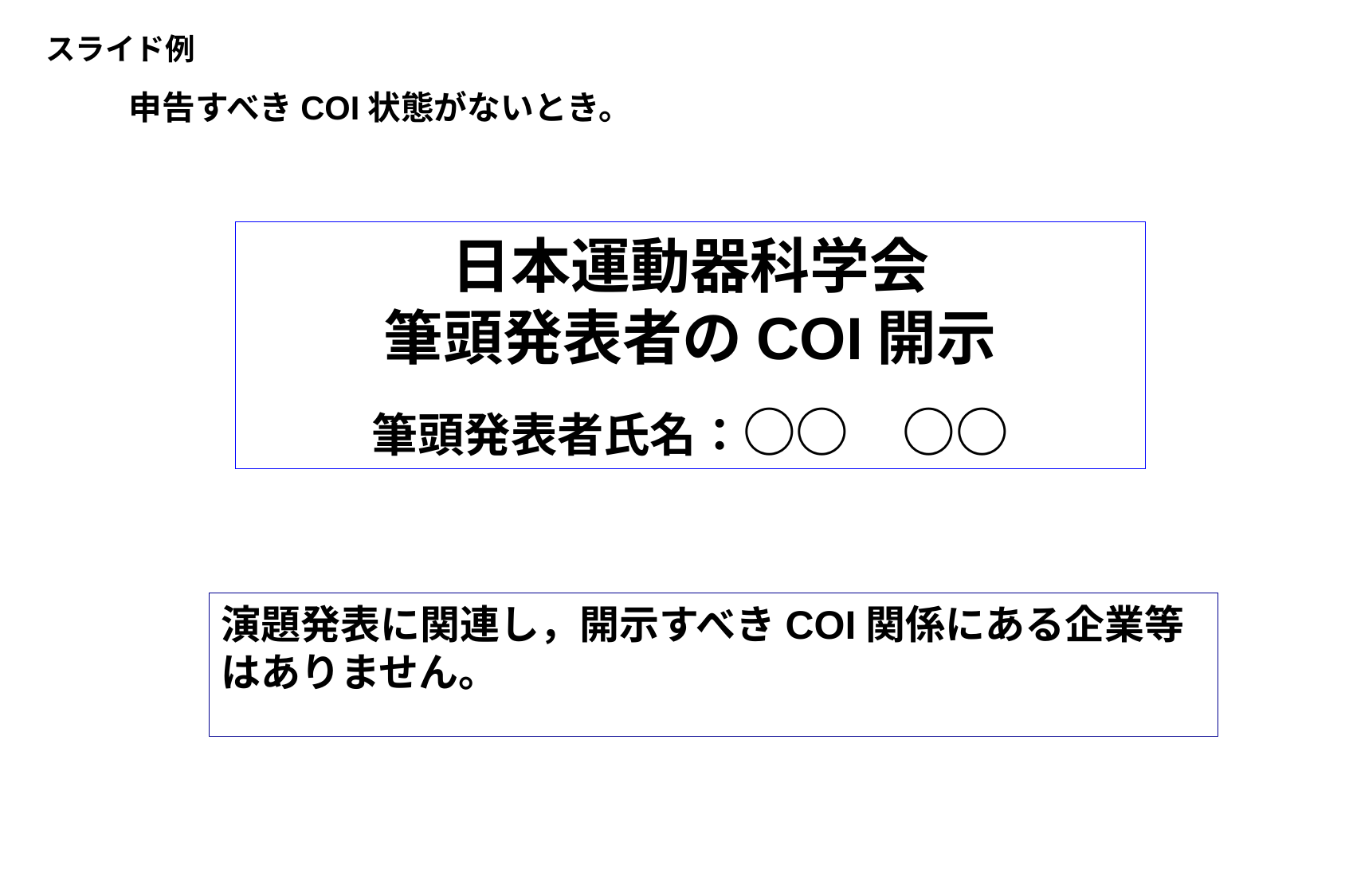

スライド例
申告すべきCOI状態がないとき。

日本運動器科学会
筆頭発表者のCOI開示

筆頭発表者氏名：○○　○○
演題発表に関連し，開示すべきCOI関係にある企業等はありません。